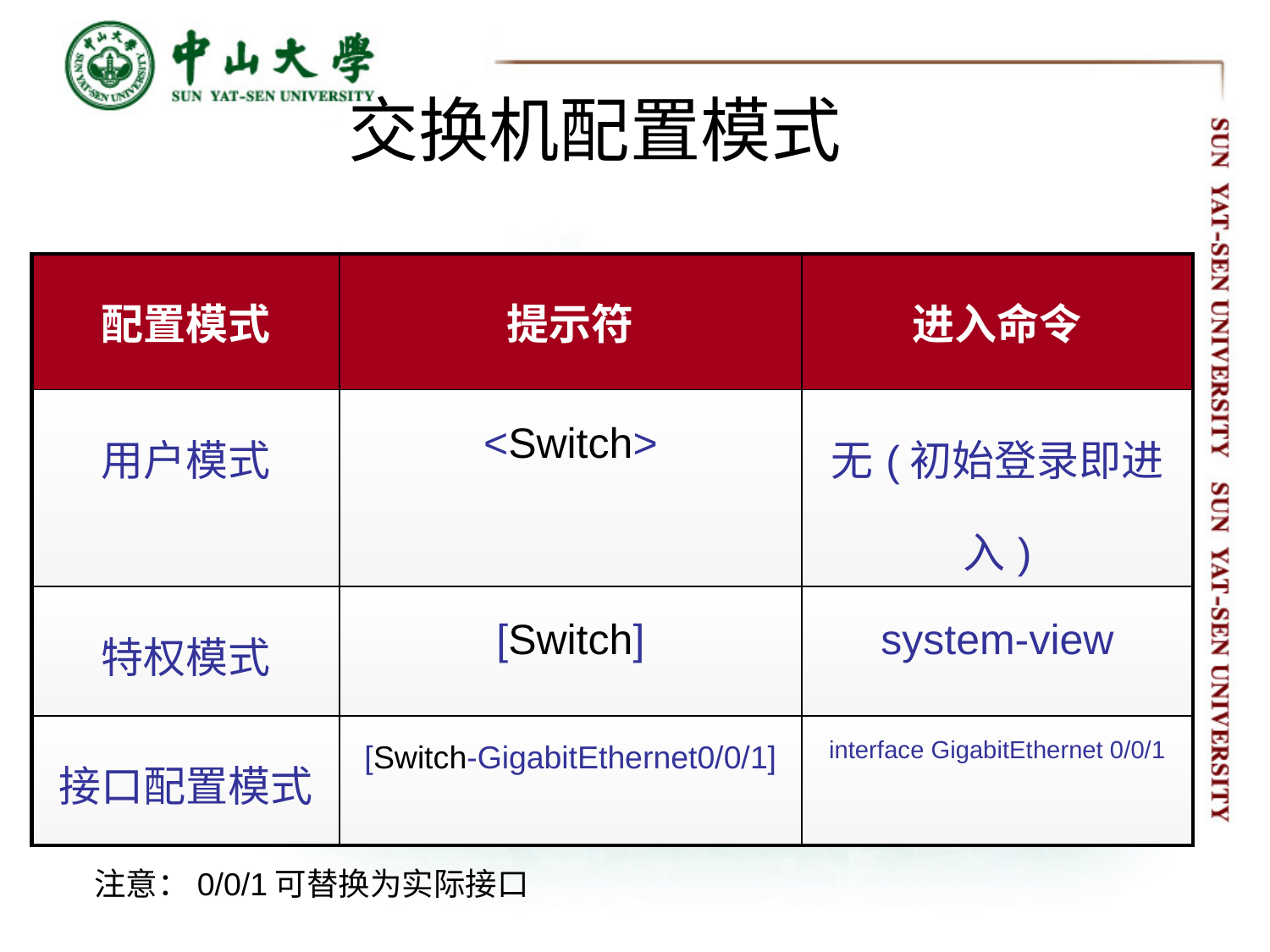

# 交换机配置模式
| 配置模式 | 提示符 | 进入命令 |
| --- | --- | --- |
| 用户模式 | <Switch> | 无(初始登录即进入) |
| 特权模式 | [Switch] | system-view |
| 接口配置模式 | [Switch-GigabitEthernet0/0/1] | interface GigabitEthernet 0/0/1 |
注意：0/0/1可替换为实际接口